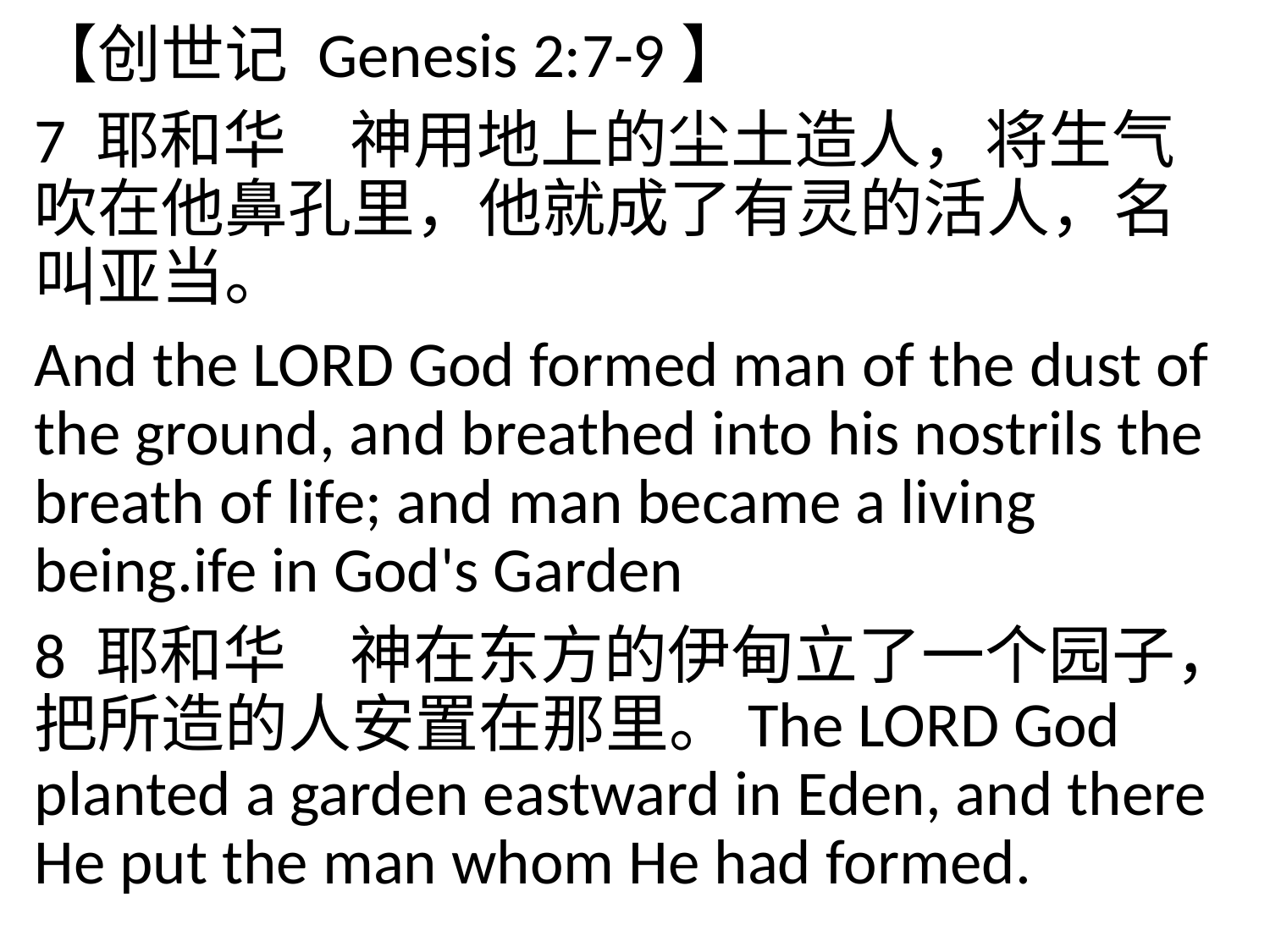

【创世记 Genesis 2:7-9】
7 耶和华　神用地上的尘土造人，将生气吹在他鼻孔里，他就成了有灵的活人，名叫亚当。
And the LORD God formed man of the dust of the ground, and breathed into his nostrils the breath of life; and man became a living being.ife in God's Garden
8 耶和华　神在东方的伊甸立了一个园子，把所造的人安置在那里。The LORD God planted a garden eastward in Eden, and there He put the man whom He had formed.